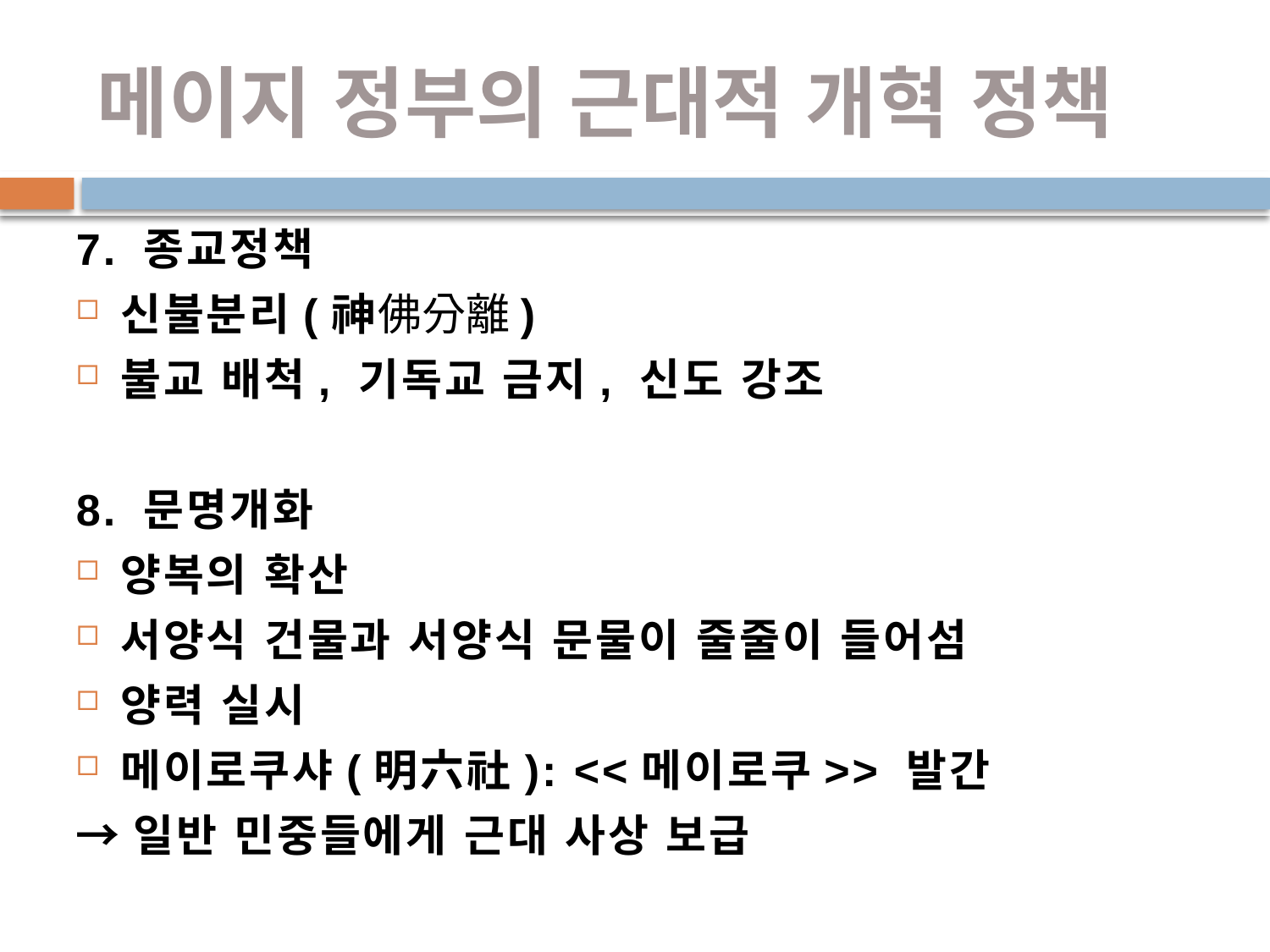

# 메이지 정부의 근대적 개혁 정책
7. 종교정책
신불분리(神佛分離)
불교 배척, 기독교 금지, 신도 강조

8. 문명개화
양복의 확산
서양식 건물과 서양식 문물이 줄줄이 들어섬
양력 실시
메이로쿠샤(明六社): <<메이로쿠>> 발간
→일반 민중들에게 근대 사상 보급